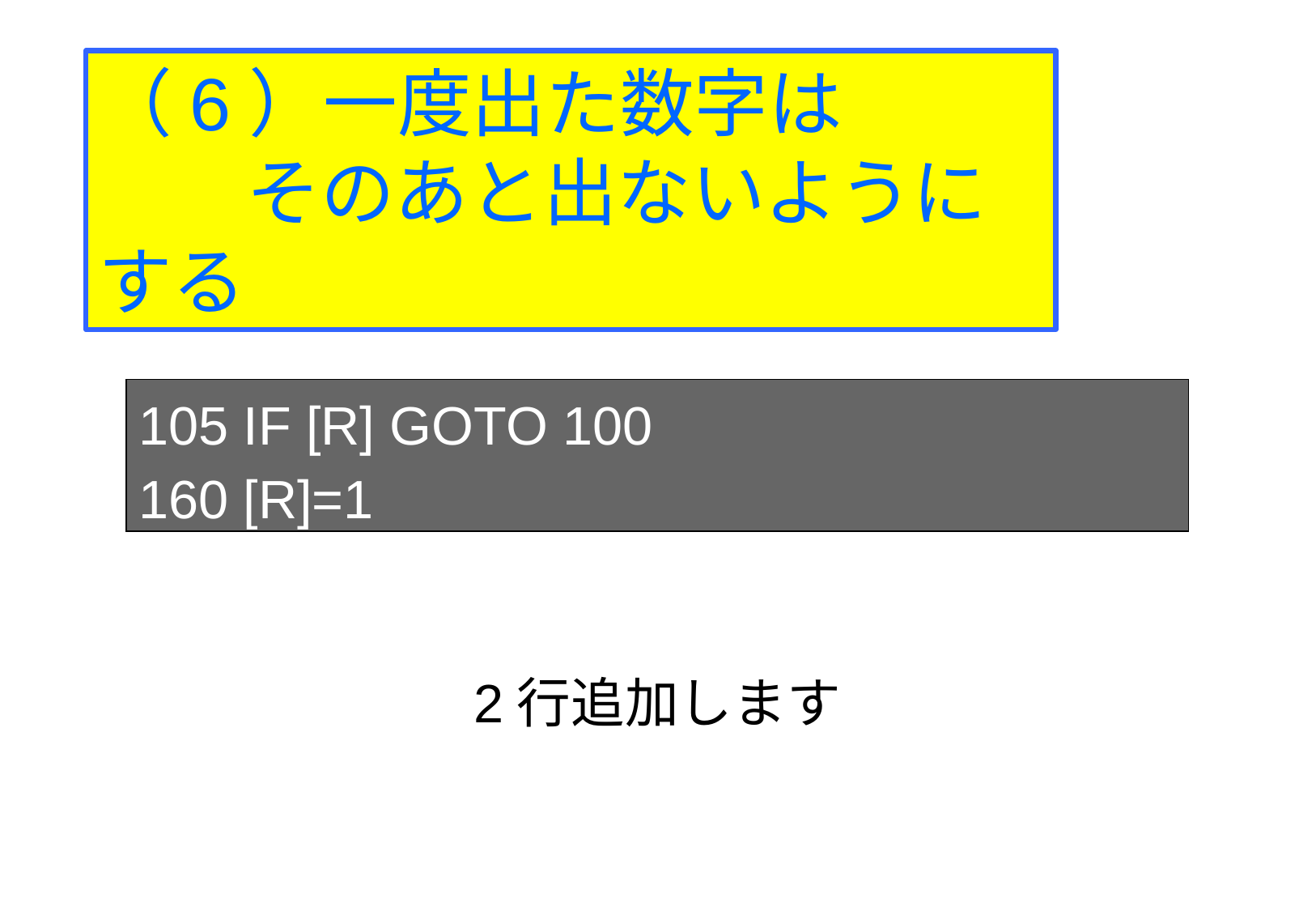

（6）一度出た数字は
　　そのあと出ないようにする
105 IF [R] GOTO 100
160 [R]=1
2行追加します